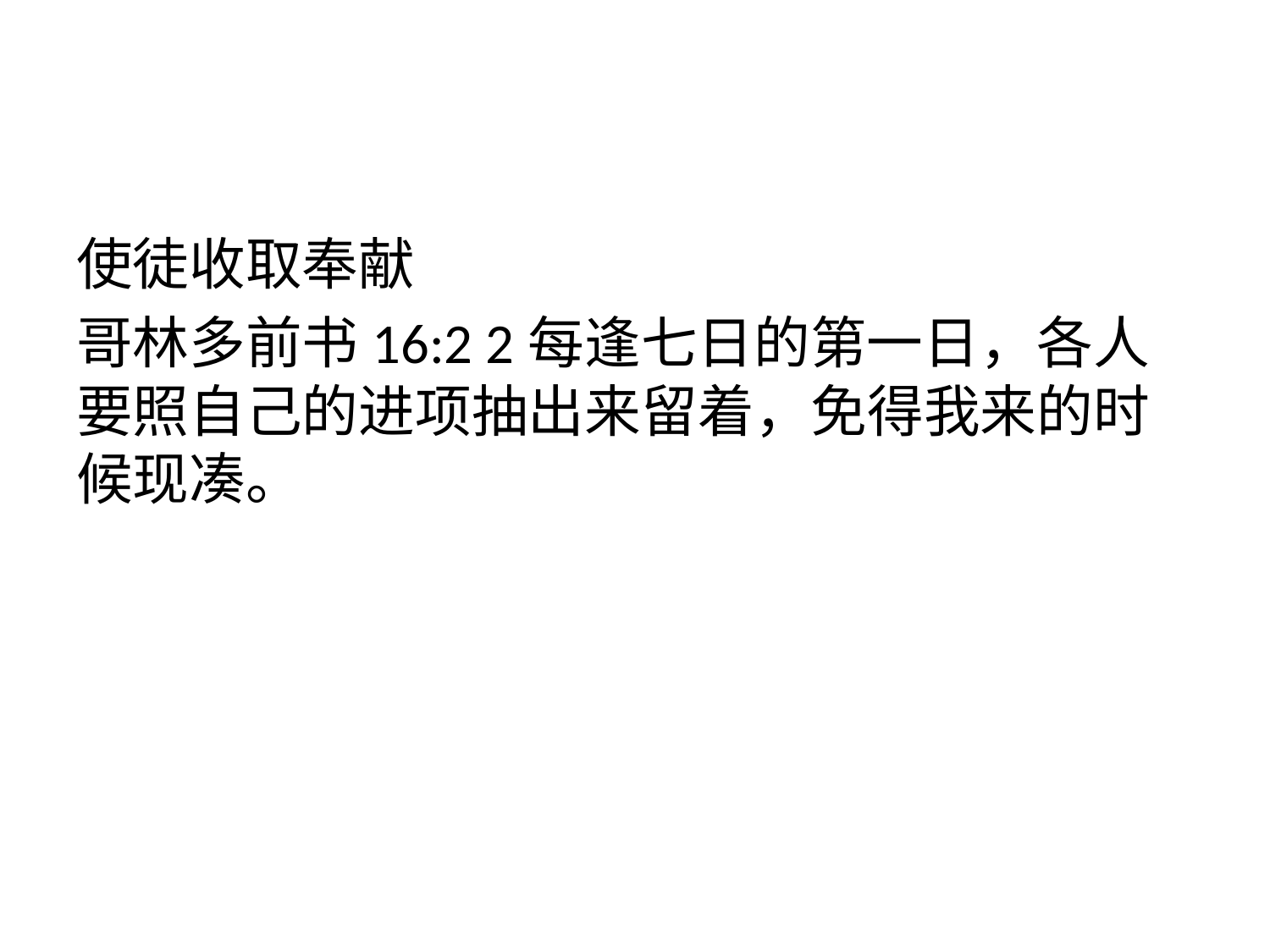

#
使徒收取奉献
哥林多前书16:2 2每逢七日的第一日，各人要照自己的进项抽出来留着，免得我来的时候现凑。